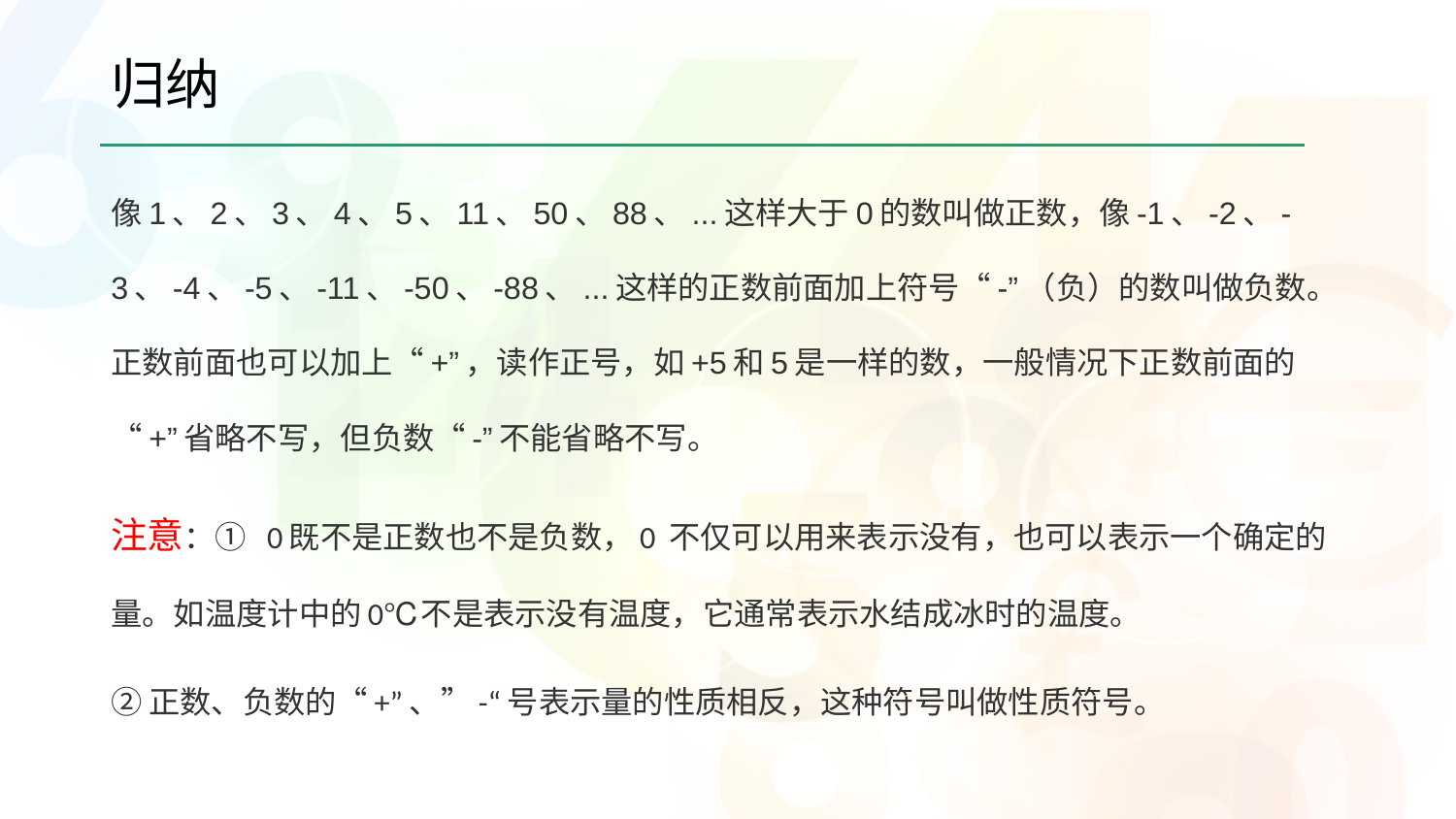

# 归纳
像1、2、3、4、5、11、50、88、...这样大于0的数叫做正数，像-1、-2、-3、-4、-5、-11、-50、-88、...这样的正数前面加上符号“-”（负）的数叫做负数。正数前面也可以加上“+”，读作正号，如+5和5是一样的数，一般情况下正数前面的“+”省略不写，但负数“-”不能省略不写。
注意：①  0既不是正数也不是负数，0 不仅可以用来表示没有，也可以表示一个确定的量。如温度计中的0℃不是表示没有温度，它通常表示水结成冰时的温度。
②正数、负数的“+”、”-“号表示量的性质相反，这种符号叫做性质符号。